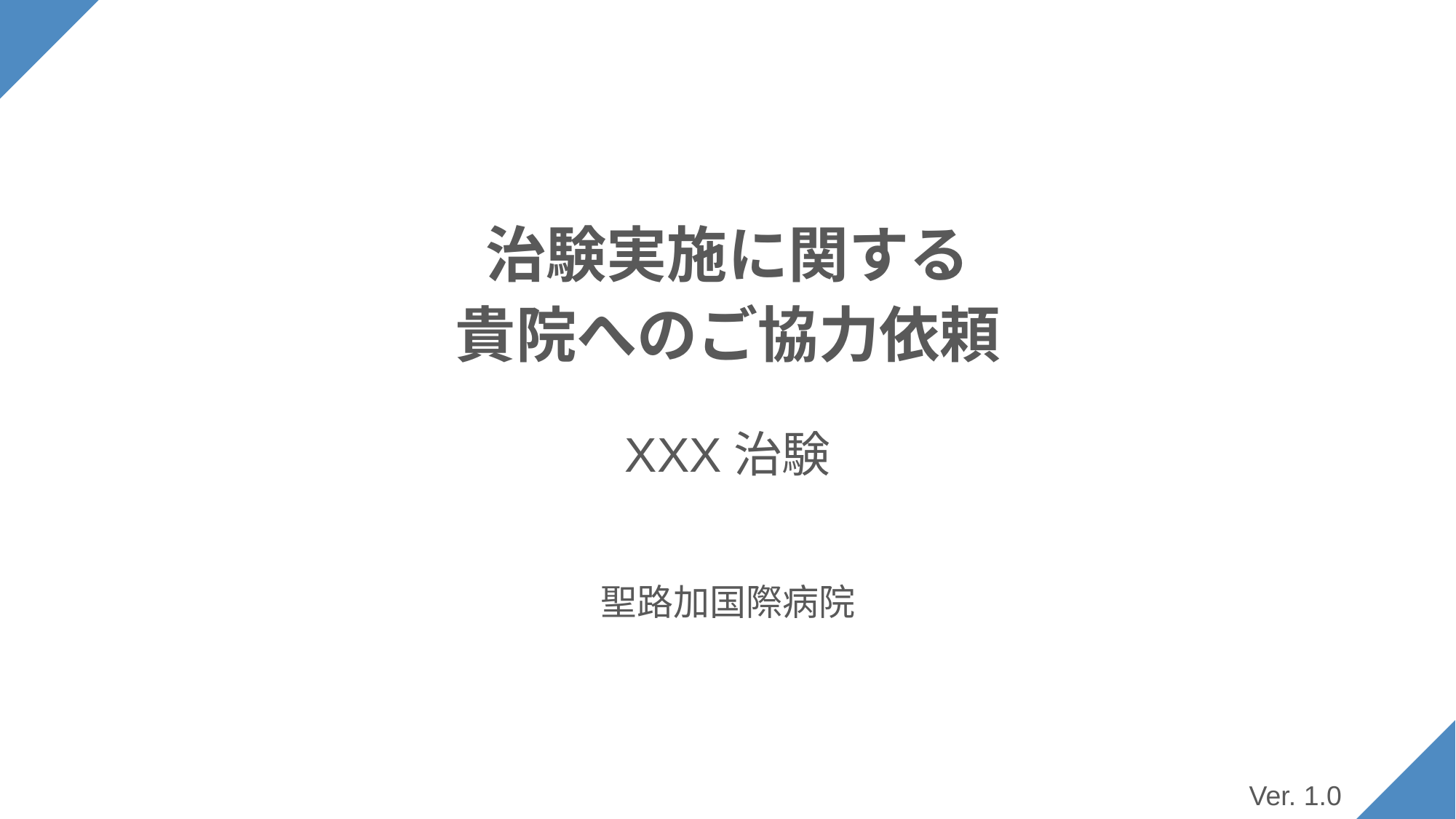

# 治験実施に関する 貴院へのご協力依頼
XXX治験
聖路加国際病院
Ver. 1.0